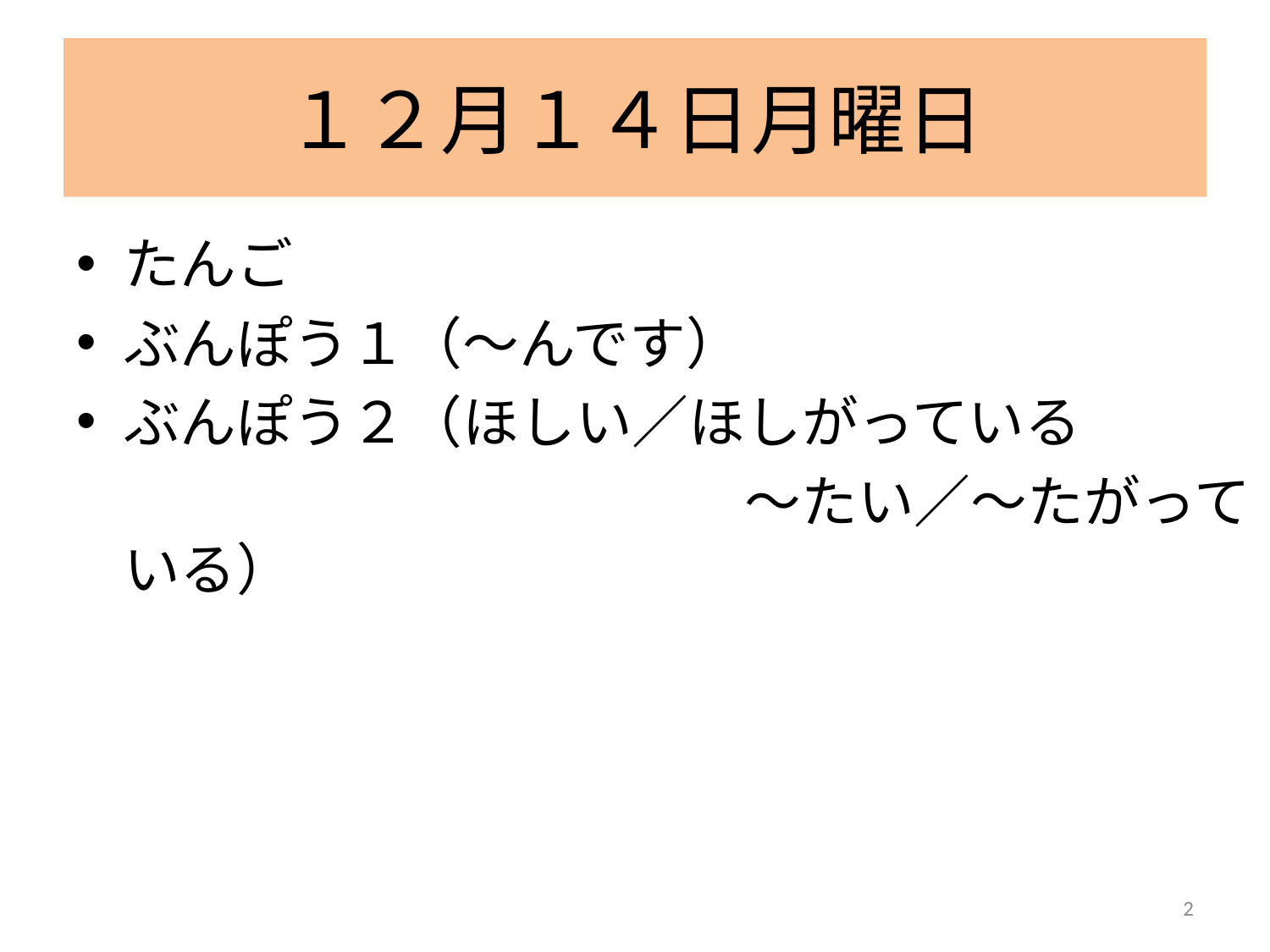

# １２月１４日月曜日
たんご
ぶんぽう１（～んです）
ぶんぽう２（ほしい／ほしがっている
					　　～たい／～たがっている）

2